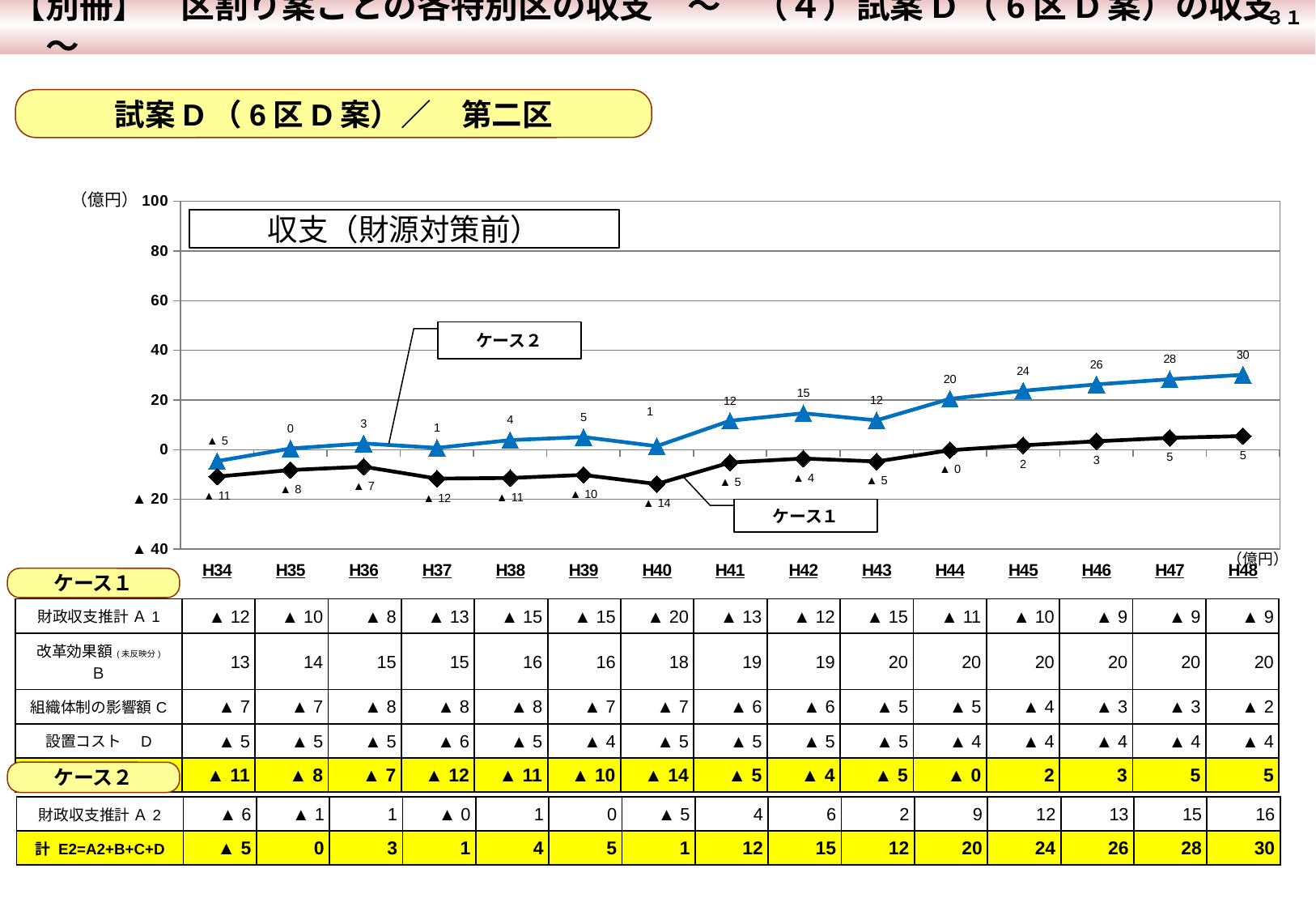

【別冊】　区割り案ごとの各特別区の収支　～　（４）試案D（6区D案）の収支　～
 ３１
試案D（6区D案）／　第二区

### Chart

| Category | 計 E=A'+B+C+D | 計 E=A+B+C+D |
|---|---|---|
| H34 | -4.6155922451456854 | -10.851762245145686 |
| H35 | 0.45998263085778035 | -8.20152736914222 |
| H36 | 2.5020481431980315 | -6.853671856801968 |
| H37 | 0.7041163065266183 | -11.655933693473381 |
| H38 | 3.8429210065295507 | -11.40478899347045 |
| H39 | 5.07388735557465 | -10.173832644425353 |
| H40 | 1.3936708406628617 | -13.854039159337137 |
| H41 | 11.646402178519423 | -5.1919978214805775 |
| H42 | 14.641656903832187 | -3.571393096167811 |
| H43 | 11.789276807132506 | -4.767293192867494 |
| H44 | 20.449251674469878 | -0.22770832553011822 |
| H45 | 23.70805486601425 | 1.7519648660142524 |
| H46 | 26.275671347825593 | 3.366631347825593 |
| H47 | 28.352330813575897 | 4.748570813575891 |
| H48 | 30.149135010164517 | 5.481255010164511 |
（億円）
収支（財源対策前）
ケース２
ケース１
（億円）
ケース１
| 財政収支推計 Ａ1 | ▲ 12 | ▲ 10 | ▲ 8 | ▲ 13 | ▲ 15 | ▲ 15 | ▲ 20 | ▲ 13 | ▲ 12 | ▲ 15 | ▲ 11 | ▲ 10 | ▲ 9 | ▲ 9 | ▲ 9 |
| --- | --- | --- | --- | --- | --- | --- | --- | --- | --- | --- | --- | --- | --- | --- | --- |
| 改革効果額(未反映分) Ｂ | 13 | 14 | 15 | 15 | 16 | 16 | 18 | 19 | 19 | 20 | 20 | 20 | 20 | 20 | 20 |
| 組織体制の影響額C | ▲ 7 | ▲ 7 | ▲ 8 | ▲ 8 | ▲ 8 | ▲ 7 | ▲ 7 | ▲ 6 | ▲ 6 | ▲ 5 | ▲ 5 | ▲ 4 | ▲ 3 | ▲ 3 | ▲ 2 |
| 設置コスト　D | ▲ 5 | ▲ 5 | ▲ 5 | ▲ 6 | ▲ 5 | ▲ 4 | ▲ 5 | ▲ 5 | ▲ 5 | ▲ 5 | ▲ 4 | ▲ 4 | ▲ 4 | ▲ 4 | ▲ 4 |
| 計 E1=A1+B+C+D | ▲ 11 | ▲ 8 | ▲ 7 | ▲ 12 | ▲ 11 | ▲ 10 | ▲ 14 | ▲ 5 | ▲ 4 | ▲ 5 | ▲ 0 | 2 | 3 | 5 | 5 |
ケース２
| 財政収支推計 Ａ2 | ▲ 6 | ▲ 1 | 1 | ▲ 0 | 1 | 0 | ▲ 5 | 4 | 6 | 2 | 9 | 12 | 13 | 15 | 16 |
| --- | --- | --- | --- | --- | --- | --- | --- | --- | --- | --- | --- | --- | --- | --- | --- |
| 計 E2=A2+B+C+D | ▲ 5 | 0 | 3 | 1 | 4 | 5 | 1 | 12 | 15 | 12 | 20 | 24 | 26 | 28 | 30 |